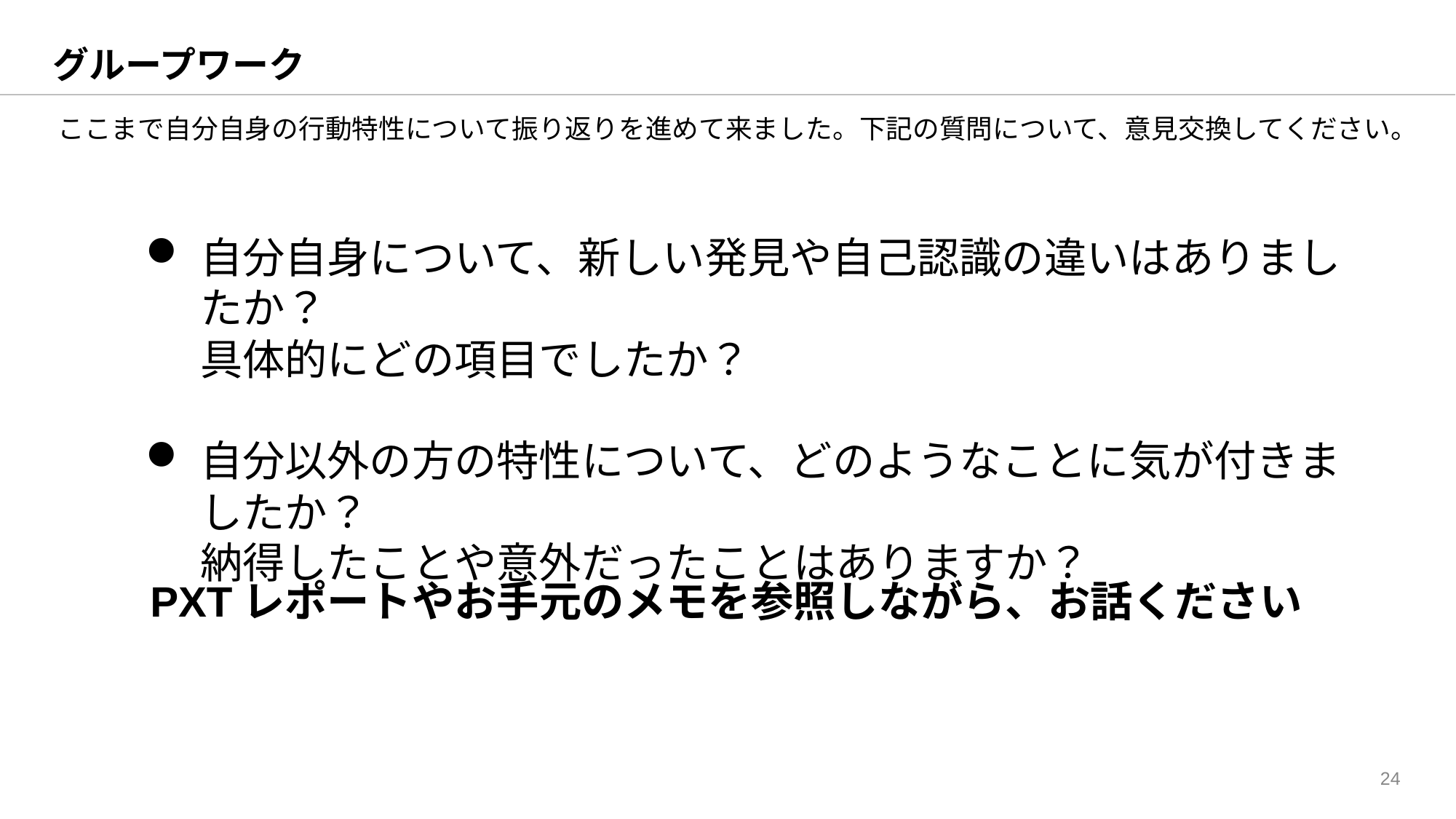

# グループワーク
ここまで自分自身の行動特性について振り返りを進めて来ました。下記の質問について、意見交換してください。
自分自身について、新しい発見や自己認識の違いはありましたか？
具体的にどの項目でしたか？

自分以外の方の特性について、どのようなことに気が付きましたか？
納得したことや意外だったことはありますか？
PXTレポートやお手元のメモを参照しながら、お話ください
24